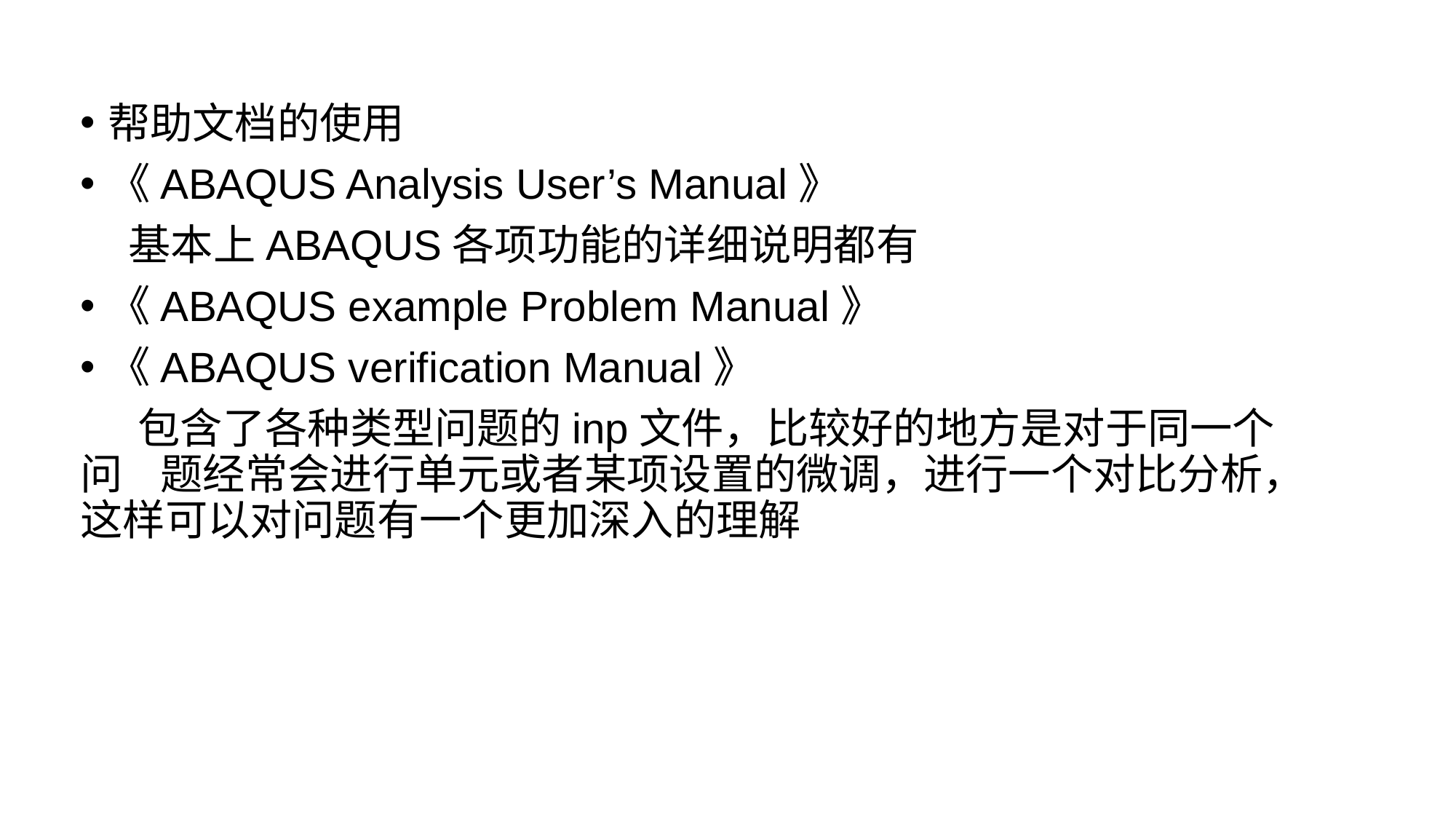

帮助文档的使用
《ABAQUS Analysis User’s Manual》
    基本上ABAQUS各项功能的详细说明都有
《ABAQUS example Problem Manual》
《ABAQUS verification Manual》
     包含了各种类型问题的inp文件，比较好的地方是对于同一个问    题经常会进行单元或者某项设置的微调，进行一个对比分析，这样可以对问题有一个更加深入的理解